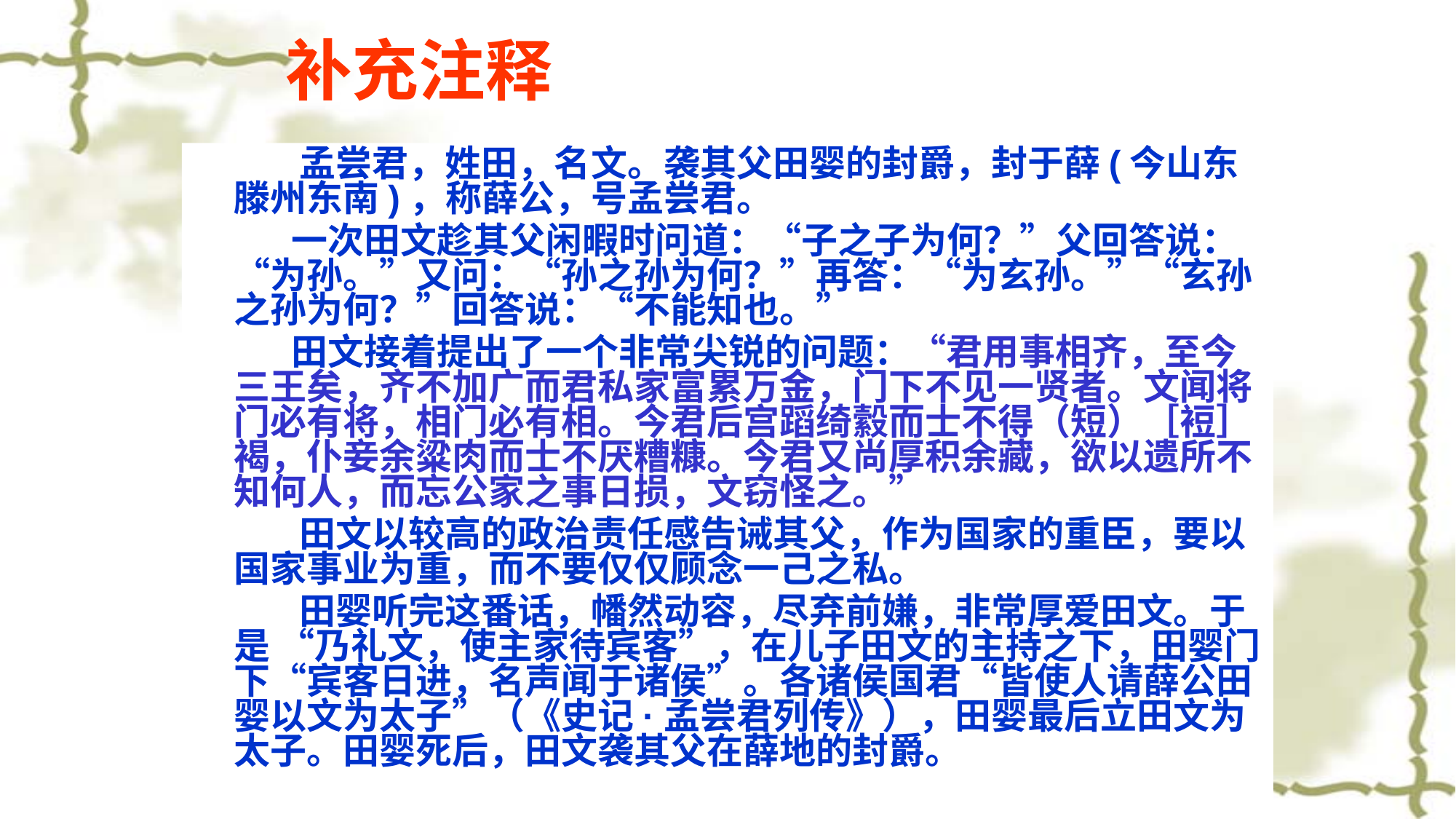

# 补充注释
            孟尝君，姓田，名文。袭其父田婴的封爵，封于薛(今山东滕州东南)，称薛公，号孟尝君。
           一次田文趁其父闲暇时问道：“子之子为何？”父回答说：“为孙。”又问：“孙之孙为何？”再答：“为玄孙。”“玄孙之孙为何？”回答说：“不能知也。”
           田文接着提出了一个非常尖锐的问题：“君用事相齐，至今三王矣，齐不加广而君私家富累万金，门下不见一贤者。文闻将门必有将，相门必有相。今君后宫蹈绮縠而士不得（短）［裋］褐，仆妾余粱肉而士不厌糟糠。今君又尚厚积余藏，欲以遗所不知何人，而忘公家之事日损，文窃怪之。”
            田文以较高的政治责任感告诫其父，作为国家的重臣，要以国家事业为重，而不要仅仅顾念一己之私。
            田婴听完这番话，幡然动容，尽弃前嫌，非常厚爱田文。于是 “乃礼文，使主家待宾客”，在儿子田文的主持之下，田婴门下“宾客日进，名声闻于诸侯”。各诸侯国君“皆使人请薛公田婴以文为太子”（《史记·孟尝君列传》），田婴最后立田文为太子。田婴死后，田文袭其父在薛地的封爵。